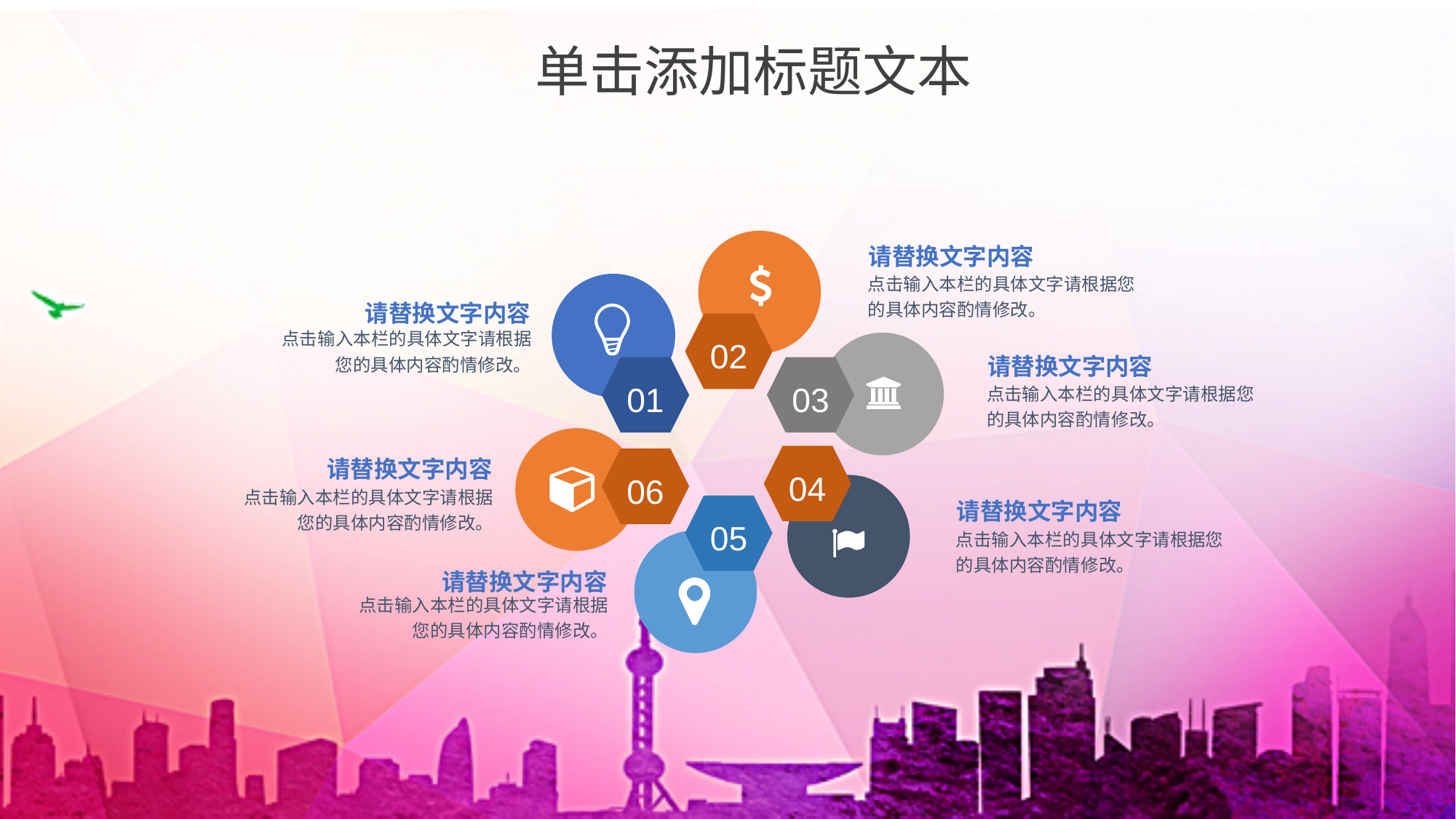

单击添加标题文本

请替换文字内容
点击输入本栏的具体文字请根据您的具体内容酌情修改。

请替换文字内容
点击输入本栏的具体文字请根据您的具体内容酌情修改。

02

请替换文字内容
点击输入本栏的具体文字请根据您的具体内容酌情修改。
01
03

04
06
请替换文字内容
点击输入本栏的具体文字请根据您的具体内容酌情修改。

请替换文字内容
点击输入本栏的具体文字请根据您的具体内容酌情修改。
05

请替换文字内容
点击输入本栏的具体文字请根据您的具体内容酌情修改。